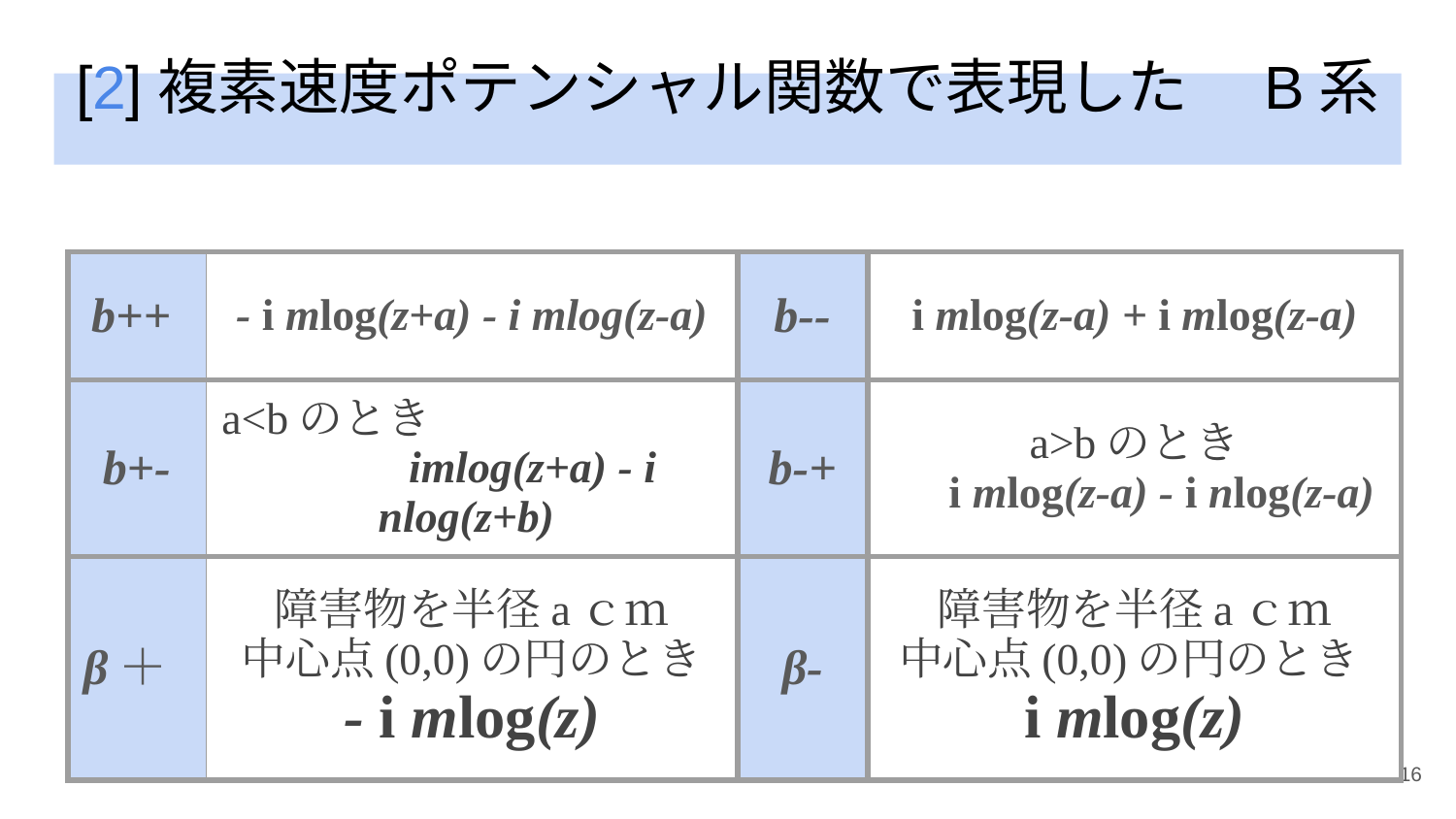

# [2]複素速度ポテンシャル関数で表現した　B系
| b++ | - i mlog(z+a) - i mlog(z-a) | b-- | i mlog(z-a) + i mlog(z-a) |
| --- | --- | --- | --- |
| b+- | a<bのとき imlog(z+a) - i nlog(z+b) | b-+ | a>bのとき 　i mlog(z-a) - i nlog(z-a) |
| β＋ | 障害物を半径aｃｍ 中心点(0,0)の円のとき - i mlog(z) | β- | 障害物を半径aｃｍ 中心点(0,0)の円のとき i mlog(z) |

16